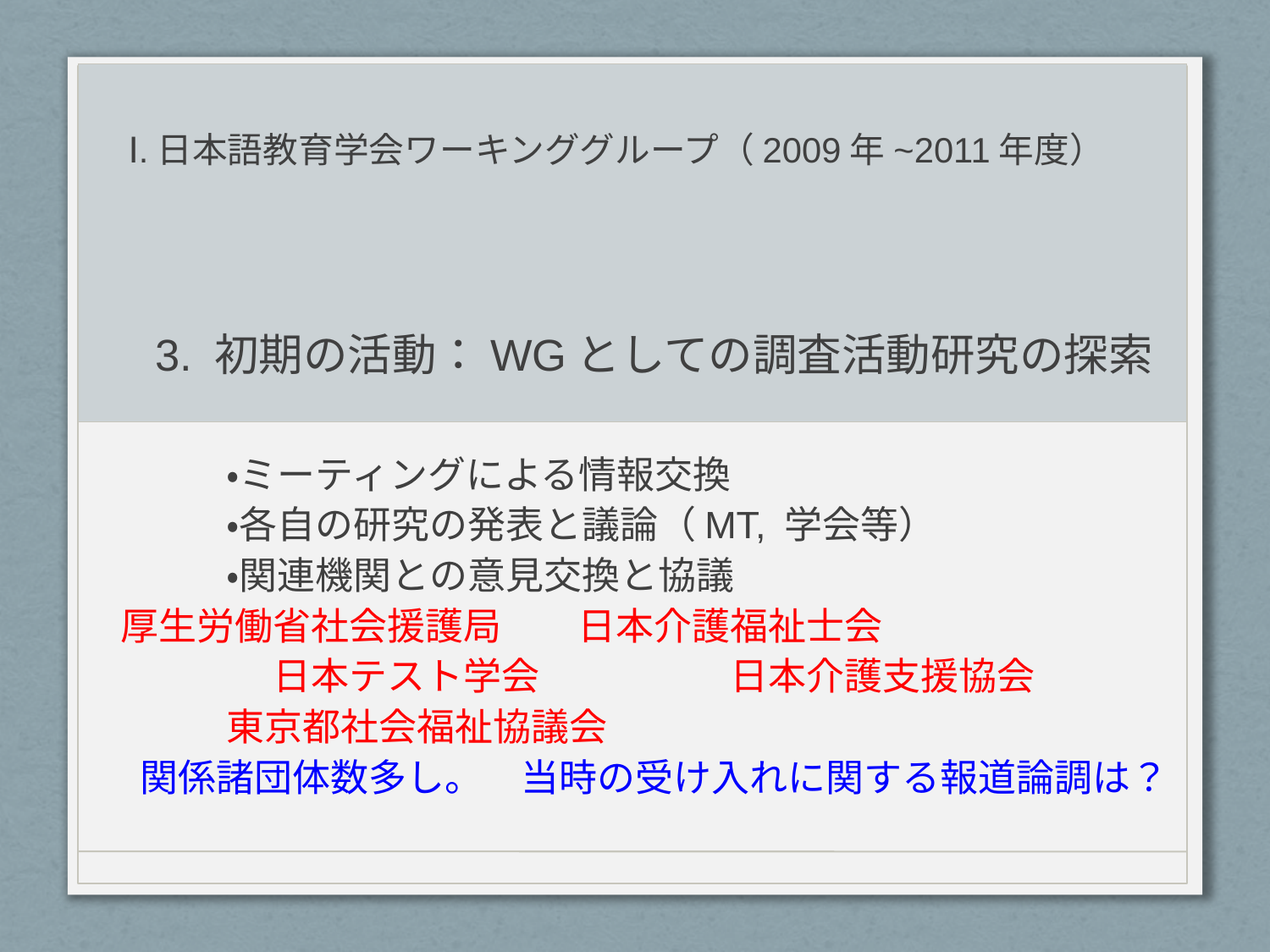

# Ⅰ.日本語教育学会ワーキンググループ（2009年~2011年度）
3. 初期の活動：WGとしての調査活動研究の探索

　　　・ミーティングによる情報交換
　　　・各自の研究の発表と議論（MT, 学会等）
　　　・関連機関との意見交換と協議
厚生労働省社会援護局　　日本介護福祉士会
日本テスト学会　　　　　日本介護支援協会
　　　東京都社会福祉協議会
関係諸団体数多し。　当時の受け入れに関する報道論調は？